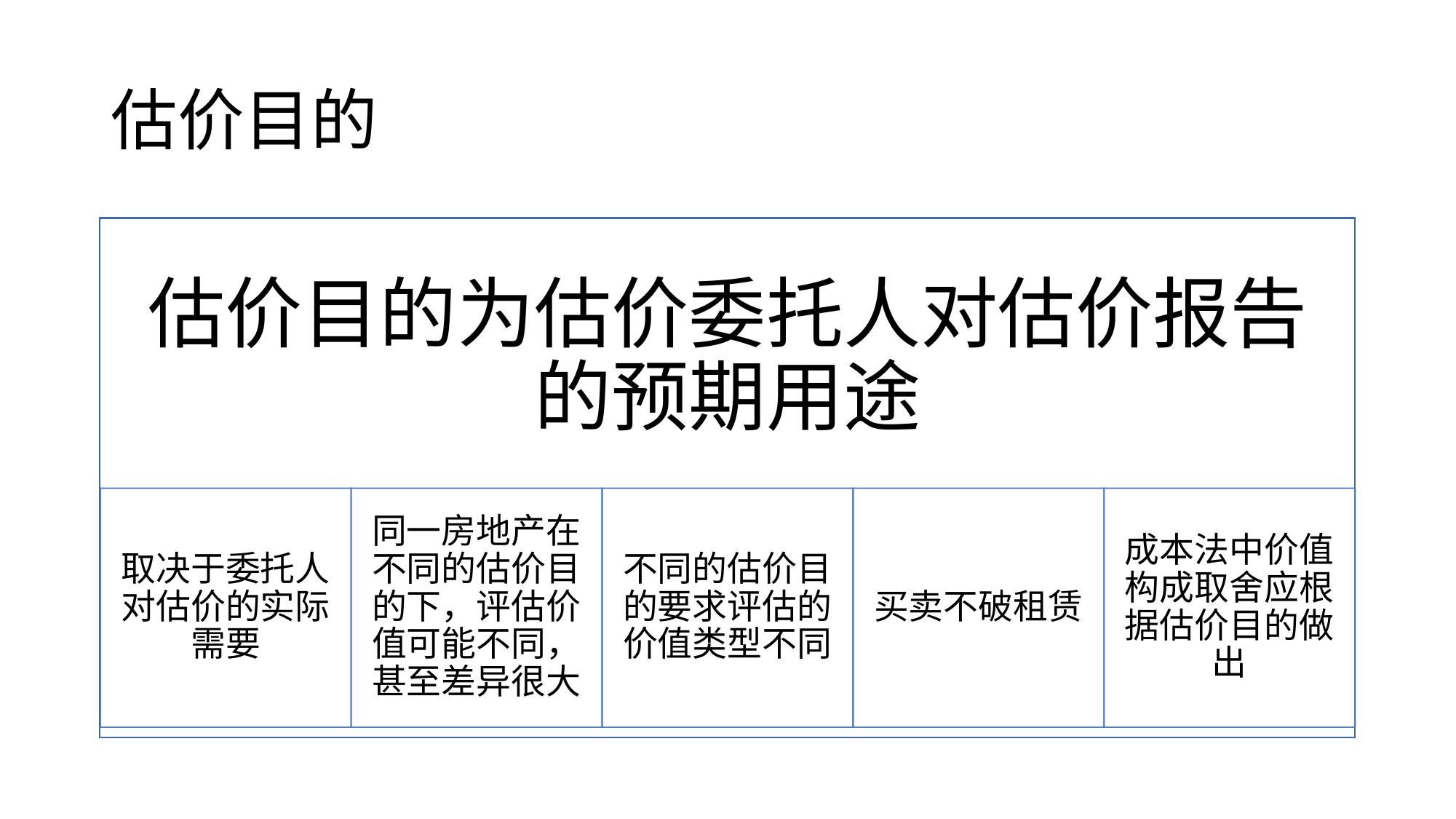

# 估价目的
估价目的为估价委托人对估价报告的预期用途
取决于委托人对估价的实际需要
同一房地产在不同的估价目的下，评估价值可能不同，甚至差异很大
不同的估价目的要求评估的价值类型不同
买卖不破租赁
成本法中价值构成取舍应根据估价目的做出